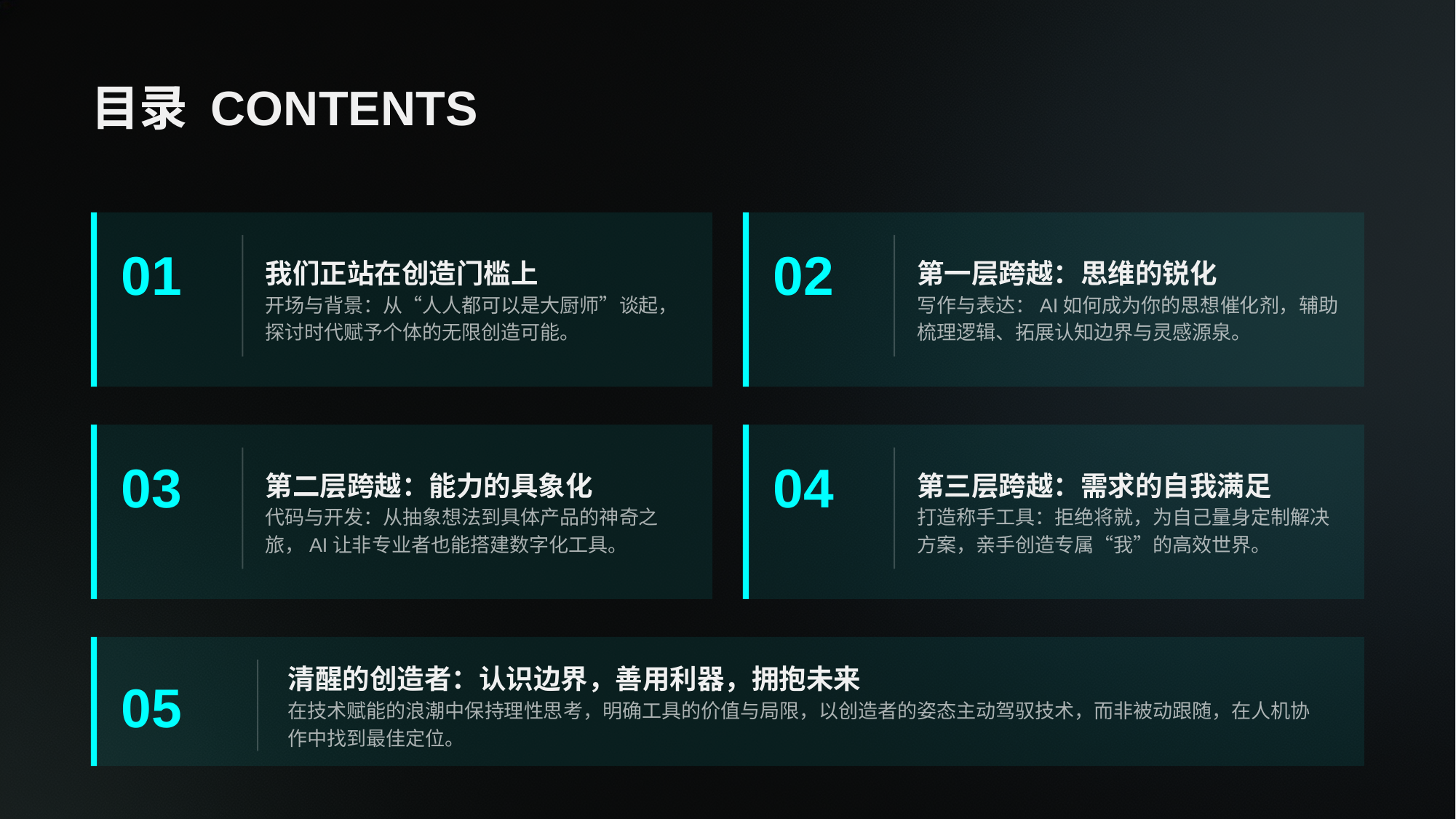

目录 CONTENTS

01
02
我们正站在创造门槛上
开场与背景：从“人人都可以是大厨师”谈起，探讨时代赋予个体的无限创造可能。
第一层跨越：思维的锐化
写作与表达：AI如何成为你的思想催化剂，辅助梳理逻辑、拓展认知边界与灵感源泉。

03
04
第二层跨越：能力的具象化
代码与开发：从抽象想法到具体产品的神奇之旅，AI让非专业者也能搭建数字化工具。
第三层跨越：需求的自我满足
打造称手工具：拒绝将就，为自己量身定制解决方案，亲手创造专属“我”的高效世界。

05
清醒的创造者：认识边界，善用利器，拥抱未来
在技术赋能的浪潮中保持理性思考，明确工具的价值与局限，以创造者的姿态主动驾驭技术，而非被动跟随，在人机协作中找到最佳定位。